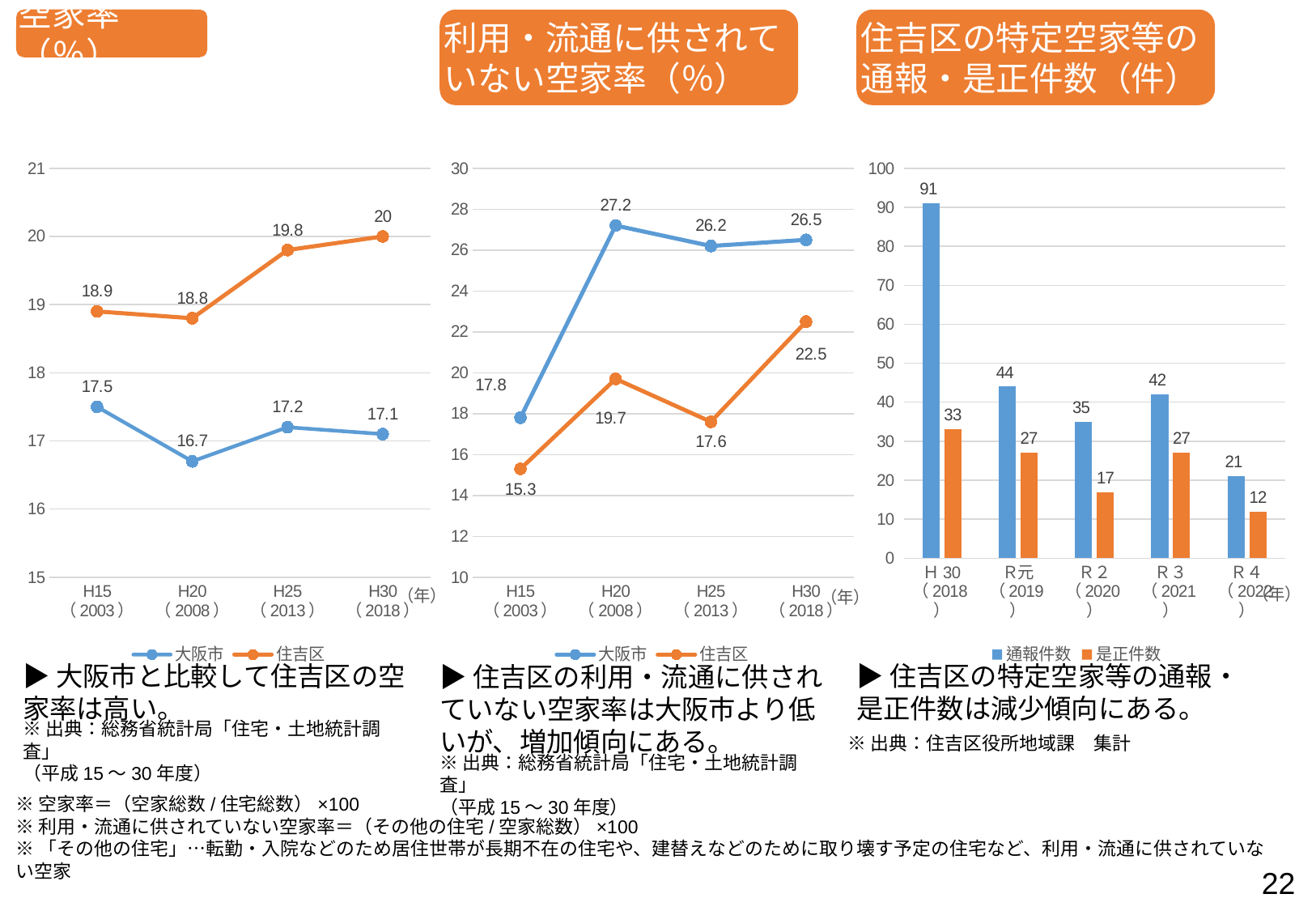

空家率（％）
利用・流通に供されていない空家率（％）
住吉区の特定空家等の通報・是正件数（件）

### Chart: （年）

| Category | 大阪市 | 住吉区 |
|---|---|---|
| H15
（2003） | 17.5 | 18.9 |
| H20
（2008） | 16.7 | 18.8 |
| H25
（2013） | 17.2 | 19.8 |
| H30
（2018） | 17.1 | 20.0 |

### Chart: （年）

| Category | 大阪市 | 住吉区 |
|---|---|---|
| H15
（2003） | 17.8 | 15.3 |
| H20
（2008） | 27.2 | 19.7 |
| H25
（2013） | 26.2 | 17.6 |
| H30
（2018） | 26.5 | 22.5 |

### Chart: （年）

| Category | 通報件数 | 是正件数 |
|---|---|---|
| Ｈ30
（2018） | 91.0 | 33.0 |
| Ｒ元
（2019） | 44.0 | 27.0 |
| Ｒ２
（2020） | 35.0 | 17.0 |
| Ｒ３
（2021） | 42.0 | 27.0 |
| Ｒ４
（2022） | 21.0 | 12.0 |
▶大阪市と比較して住吉区の空家率は高い。
▶住吉区の特定空家等の通報・是正件数は減少傾向にある。
▶住吉区の利用・流通に供されていない空家率は大阪市より低いが、増加傾向にある。

※出典：総務省統計局「住宅・土地統計調査」
（平成15～30年度）
※出典：住吉区役所地域課　集計
※出典：総務省統計局「住宅・土地統計調査」
（平成15～30年度）
※空家率＝（空家総数/住宅総数）×100
※利用・流通に供されていない空家率＝（その他の住宅/空家総数）×100
※「その他の住宅」…転勤・入院などのため居住世帯が長期不在の住宅や、建替えなどのために取り壊す予定の住宅など、利用・流通に供されていない空家
22